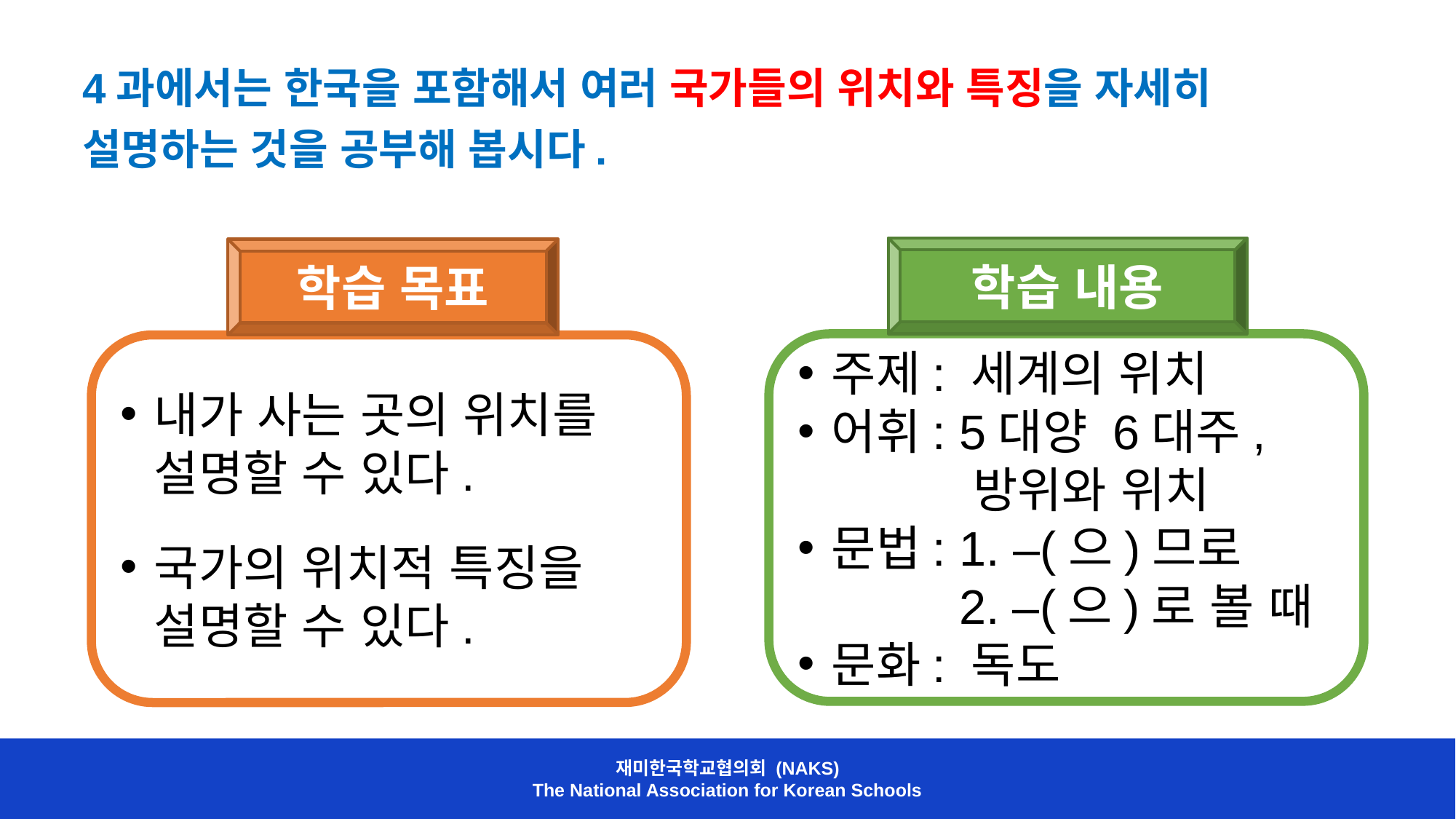

4과에서는 한국을 포함해서 여러 국가들의 위치와 특징을 자세히 설명하는 것을 공부해 봅시다.
학습 내용
주제: 세계의 위치
어휘: 5대양 6대주,
            방위와 위치
문법: 1. –(으)므로
            2. –(으)로 볼 때
문화: 독도
학습 목표
내가 사는 곳의 위치를 설명할 수 있다.

국가의 위치적 특징을 설명할 수 있다.
재미한국학교협의회 (NAKS)
The National Association for Korean Schools